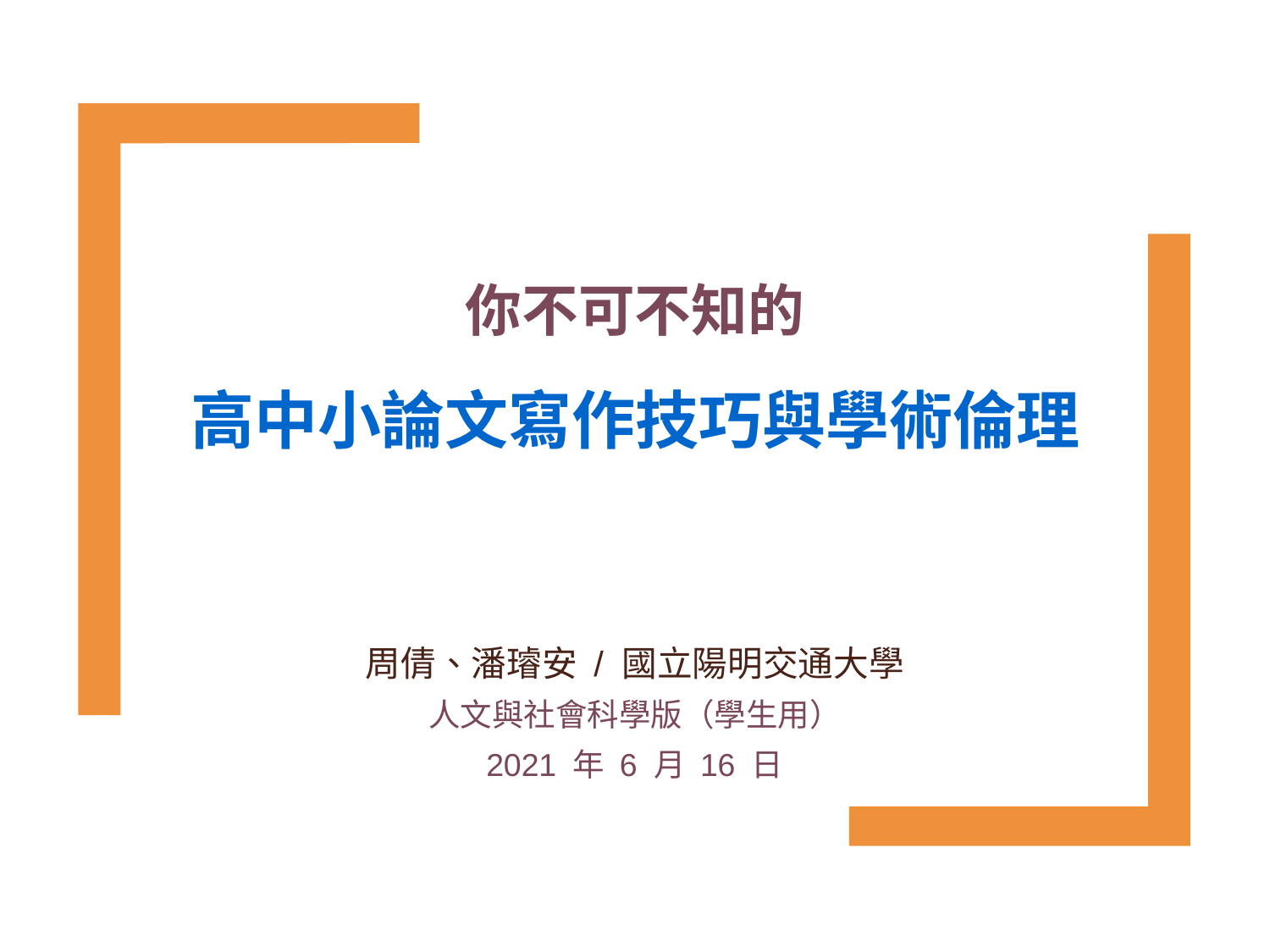

# 你不可不知的 高中小論文寫作技巧與學術倫理

周倩、潘璿安 / 國立陽明交通大學
人文與社會科學版（學生用）
2021 年 6 月 16 日